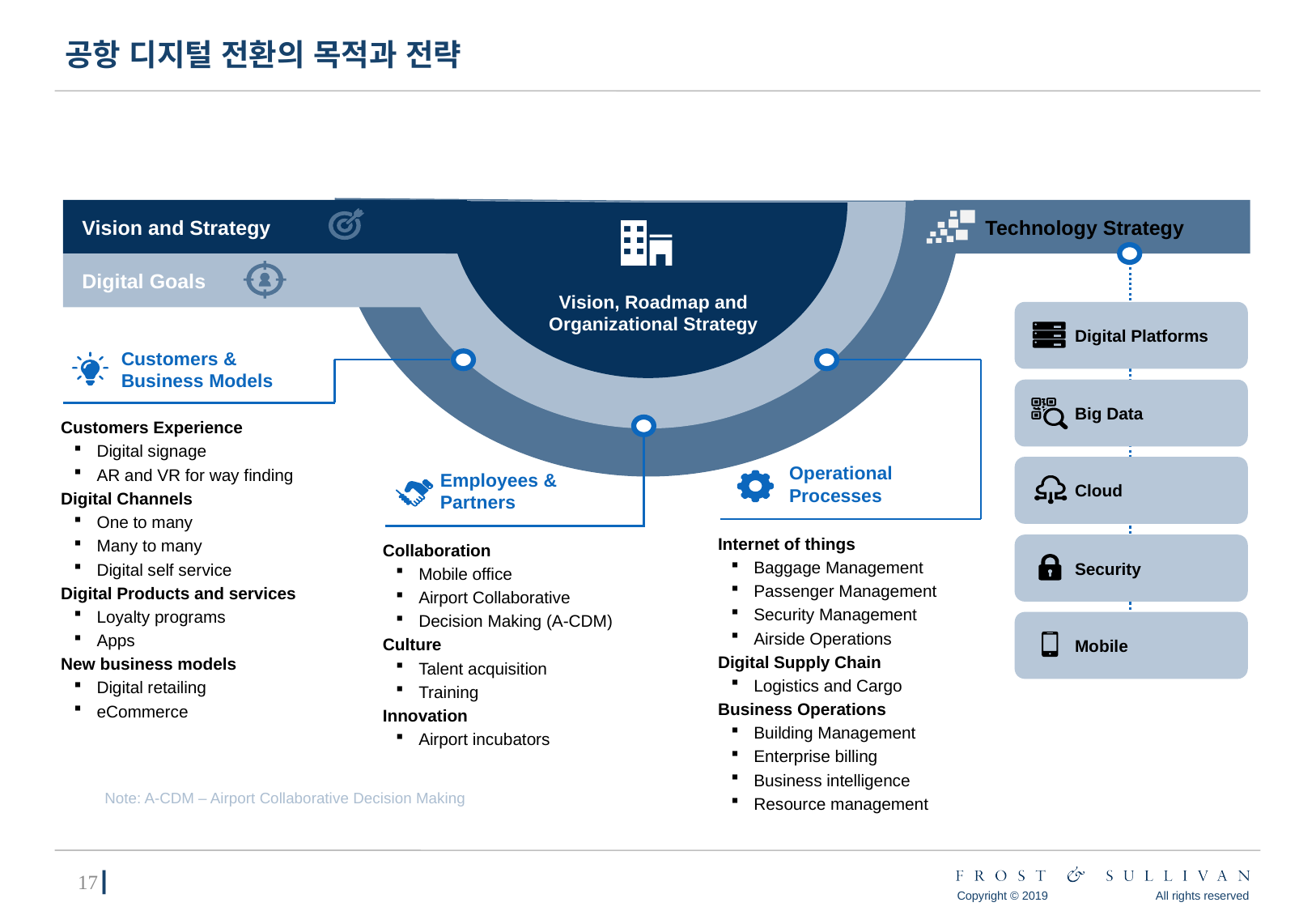

Vision and Strategy
Technology Strategy

Digital Goals

Vision, Roadmap and Organizational Strategy
Digital Platforms

Customers & Business Models

Big Data

Customers Experience
Digital signage
AR and VR for way finding
Digital Channels
One to many
Many to many
Digital self service
Digital Products and services
Loyalty programs
Apps
New business models
Digital retailing
eCommerce

Operational Processes
Employees & Partners
Cloud

Internet of things
Baggage Management
Passenger Management
Security Management
Airside Operations
Digital Supply Chain
Logistics and Cargo
Business Operations
Building Management
Enterprise billing
Business intelligence
Resource management
Collaboration
Mobile office
Airport Collaborative
Decision Making (A-CDM)
Culture
Talent acquisition
Training
Innovation
Airport incubators
Security

Mobile

Note: A-CDM – Airport Collaborative Decision Making
# 공항 디지털 전환의 목적과 전략

17┃